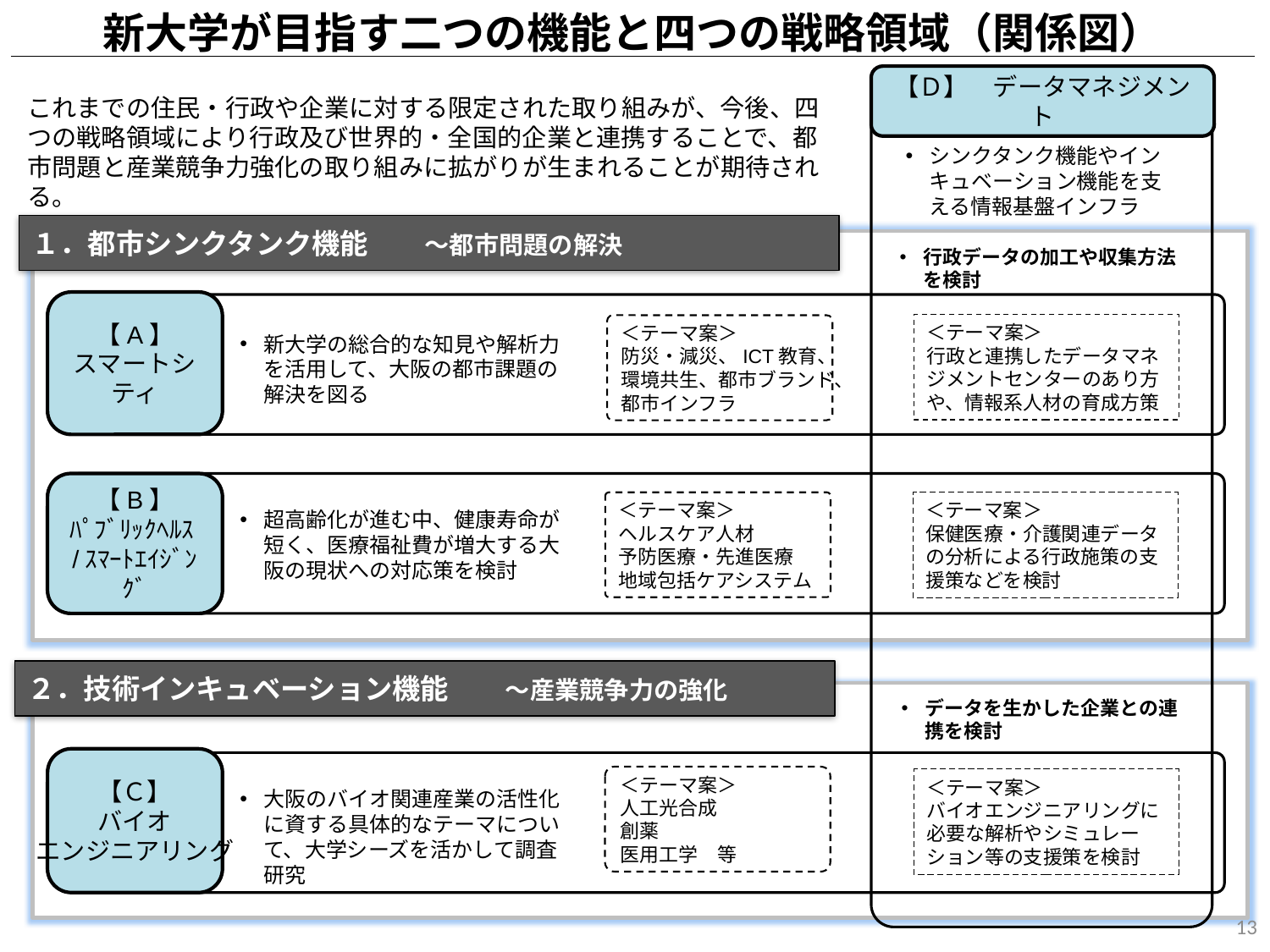

新大学が目指す二つの機能と四つの戦略領域（関係図）
【Ｄ】　データマネジメント
これまでの住民・行政や企業に対する限定された取り組みが、今後、四つの戦略領域により行政及び世界的・全国的企業と連携することで、都市問題と産業競争力強化の取り組みに拡がりが生まれることが期待される。

シンクタンク機能やインキュベーション機能を支える情報基盤インフラ
１．都市シンクタンク機能　　～都市問題の解決

行政データの加工や収集方法を検討
【A】
スマートシティ

＜テーマ案＞
行政と連携したデータマネジメントセンターのあり方や、情報系人材の育成方策
＜テーマ案＞
防災・減災、ICT教育、
環境共生、都市ブランド、
都市インフラ
新大学の総合的な知見や解析力を活用して、大阪の都市課題の解決を図る
【B】
ﾊﾟﾌﾞﾘｯｸﾍﾙｽ/ｽﾏｰﾄｴｲｼﾞﾝｸﾞ

＜テーマ案＞
保健医療・介護関連データの分析による行政施策の支援策などを検討
＜テーマ案＞
ヘルスケア人材
予防医療・先進医療
地域包括ケアシステム
超高齢化が進む中、健康寿命が短く、医療福祉費が増大する大阪の現状への対応策を検討
２．技術インキュベーション機能　　～産業競争力の強化

データを生かした企業との連携を検討
【Ｃ】
バイオ
エンジニアリング

＜テーマ案＞
人工光合成
創薬
医用工学　等
＜テーマ案＞
バイオエンジニアリングに必要な解析やシミュレーション等の支援策を検討
大阪のバイオ関連産業の活性化に資する具体的なテーマについて、大学シーズを活かして調査研究
13